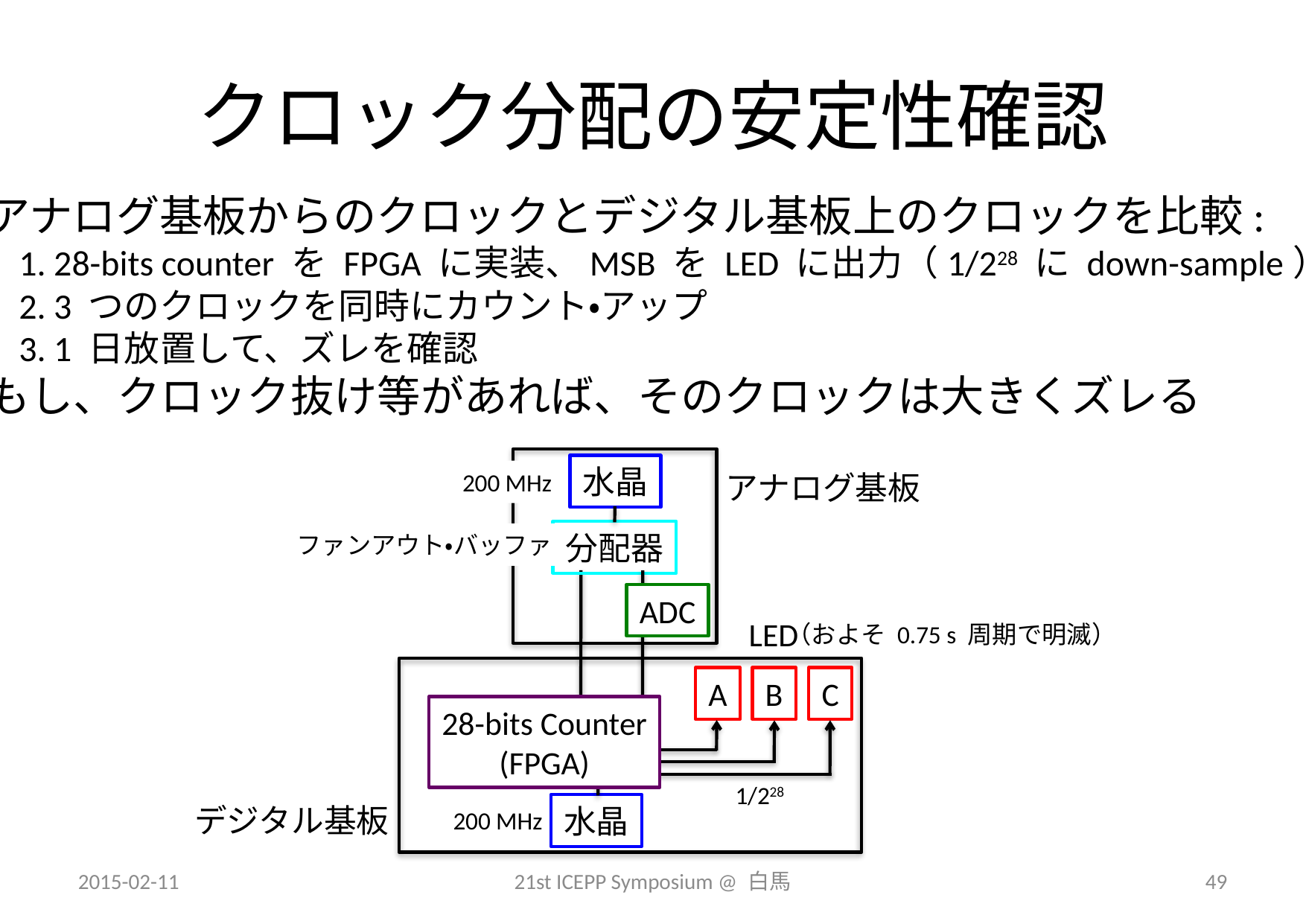

# クロック分配の安定性確認
アナログ基板からのクロックとデジタル基板上のクロックを比較:
    1. 28-bits counter を FPGA に実装、MSB を LED に出力（1/228 に down-sample）
    2. 3 つのクロックを同時にカウント・アップ
    3. 1 日放置して、ズレを確認
もし、クロック抜け等があれば、そのクロックは大きくズレる

水晶
200 MHz
アナログ基板
分配器
ファンアウト・バッファ
ADC
LED
（およそ 0.75 s 周期で明滅）
6

A
B
C
28-bits Counter
(FPGA)
1/228
デジタル基板
水晶
200 MHz
2015-02-11
21st ICEPP Symposium @ 白馬
49